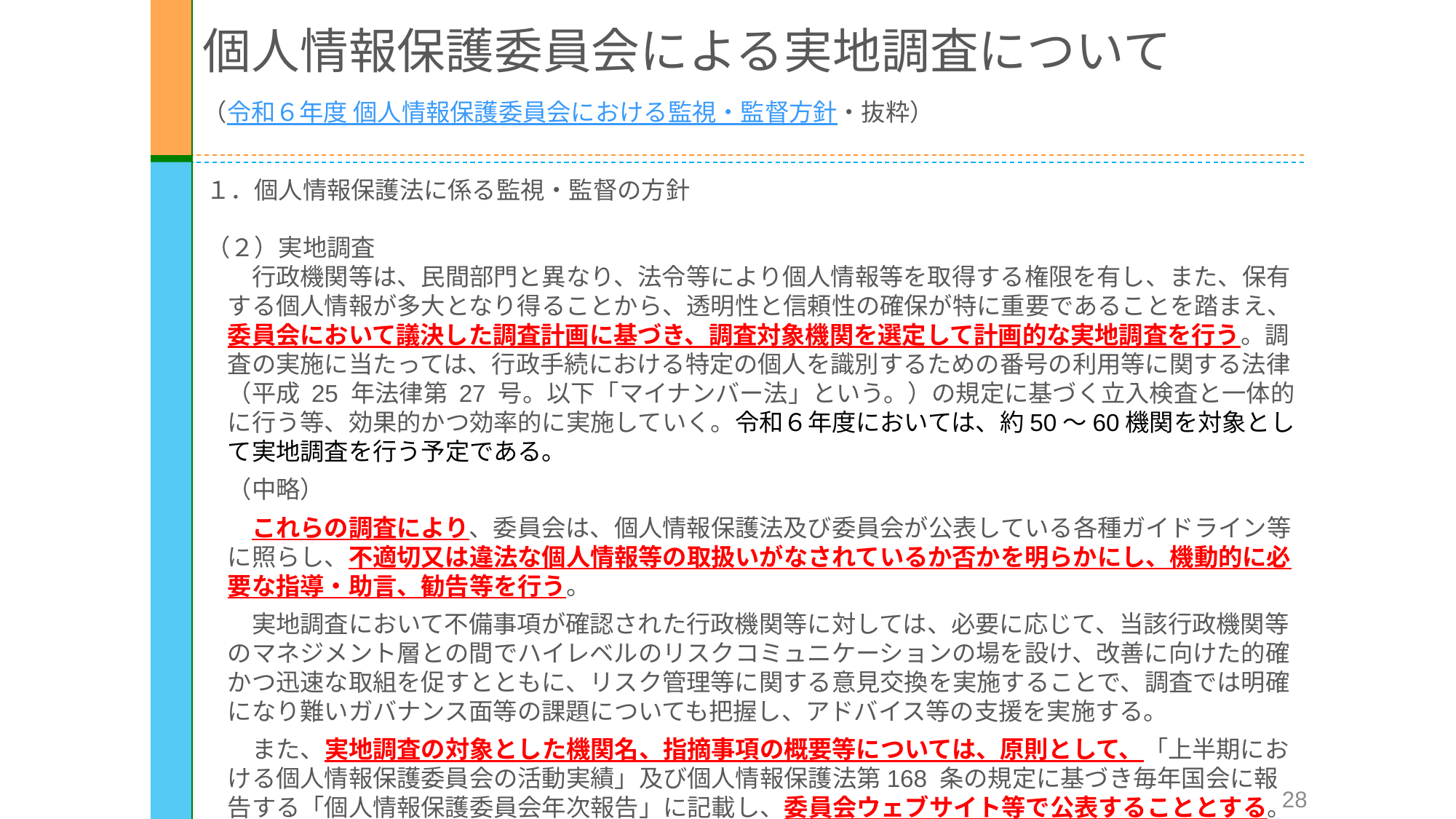

個人情報保護委員会による実地調査について
（令和６年度 個人情報保護委員会における監視・監督方針・抜粋）

１．個人情報保護法に係る監視・監督の方針

（２）実地調査
　行政機関等は、民間部門と異なり、法令等により個人情報等を取得する権限を有し、また、保有する個人情報が多大となり得ることから、透明性と信頼性の確保が特に重要であることを踏まえ、委員会において議決した調査計画に基づき、調査対象機関を選定して計画的な実地調査を行う。調査の実施に当たっては、行政手続における特定の個人を識別するための番号の利用等に関する法律（平成 25 年法律第 27 号。以下「マイナンバー法」という。）の規定に基づく立入検査と一体的に行う等、効果的かつ効率的に実施していく。令和６年度においては、約50～60機関を対象として実地調査を行う予定である。
（中略）
　これらの調査により、委員会は、個人情報保護法及び委員会が公表している各種ガイドライン等に照らし、不適切又は違法な個人情報等の取扱いがなされているか否かを明らかにし、機動的に必要な指導・助言、勧告等を行う。
　実地調査において不備事項が確認された行政機関等に対しては、必要に応じて、当該行政機関等のマネジメント層との間でハイレベルのリスクコミュニケーションの場を設け、改善に向けた的確かつ迅速な取組を促すとともに、リスク管理等に関する意見交換を実施することで、調査では明確になり難いガバナンス面等の課題についても把握し、アドバイス等の支援を実施する。
　また、実地調査の対象とした機関名、指摘事項の概要等については、原則として、「上半期における個人情報保護委員会の活動実績」及び個人情報保護法第168 条の規定に基づき毎年国会に報告する「個人情報保護委員会年次報告」に記載し、委員会ウェブサイト等で公表することとする。
28